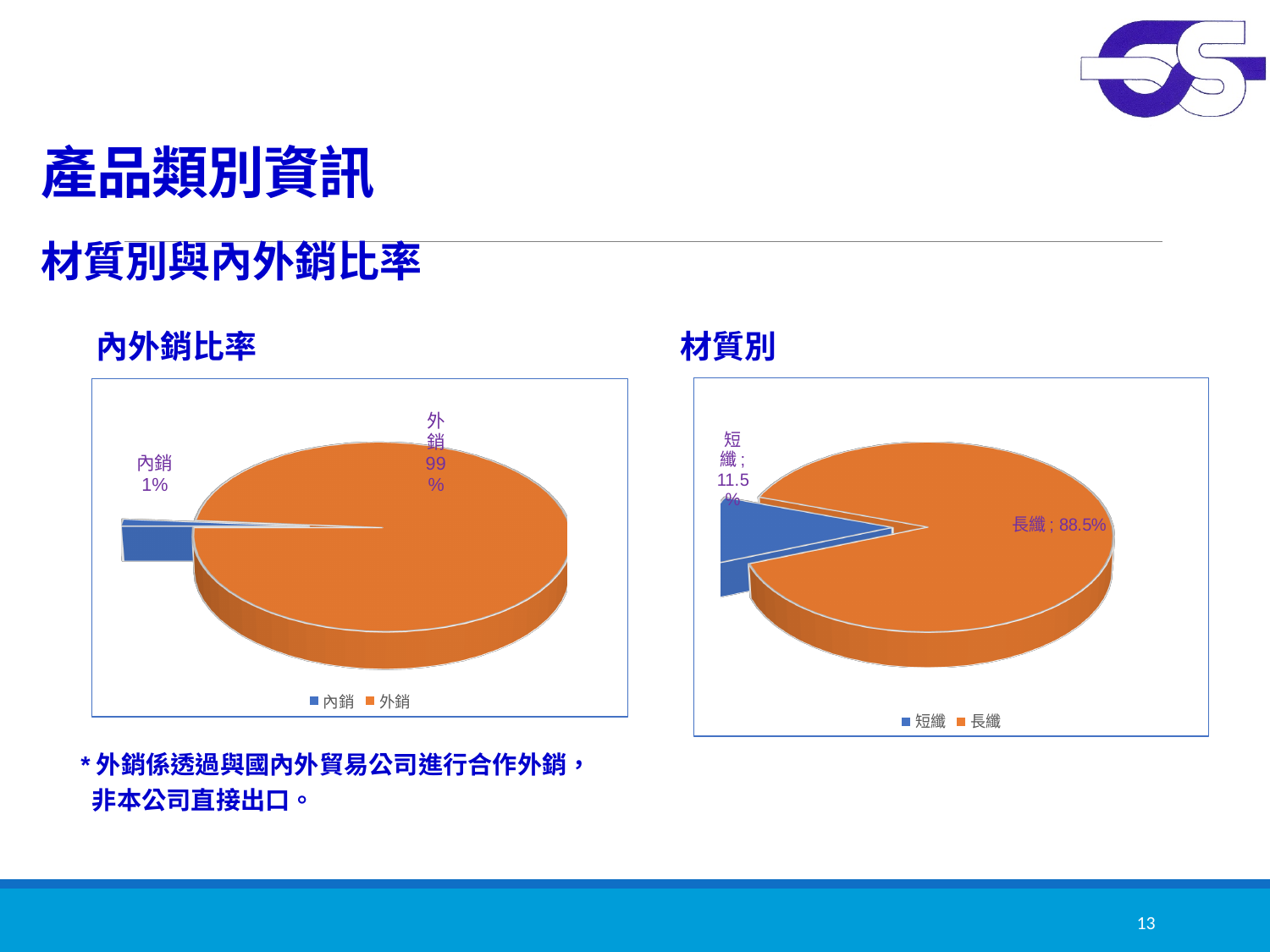

# 產品類別資訊
材質別與內外銷比率
內外銷比率
材質別

[unsupported chart]

[unsupported chart]

*外銷係透過與國內外貿易公司進行合作外銷，
  非本公司直接出口。
13